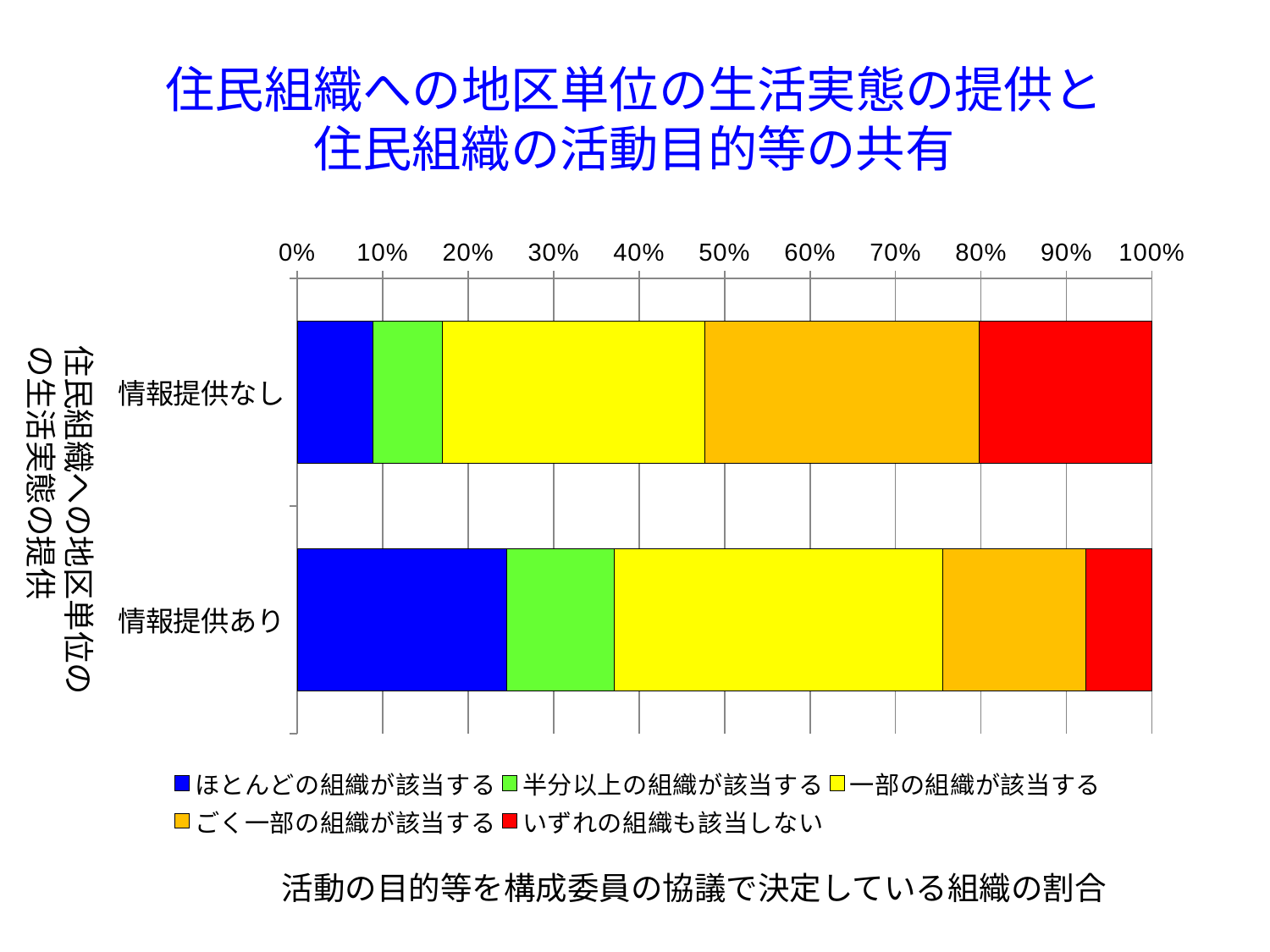

# 住民組織への地区単位の生活実態の提供と 住民組織の活動目的等の共有

### Chart

| Category | ほとんどの組織が該当する | 半分以上の組織が該当する | 一部の組織が該当する | ごく一部の組織が該当する | いずれの組織も該当しない |
|---|---|---|---|---|---|
| 情報提供なし | 66.0 | 60.0 | 228.0 | 238.0 | 150.0 |
| 情報提供あり | 35.0 | 18.0 | 55.0 | 24.0 | 11.0 |
住民組織への地区単位の
の生活実態の提供
活動の目的等を構成委員の協議で決定している組織の割合